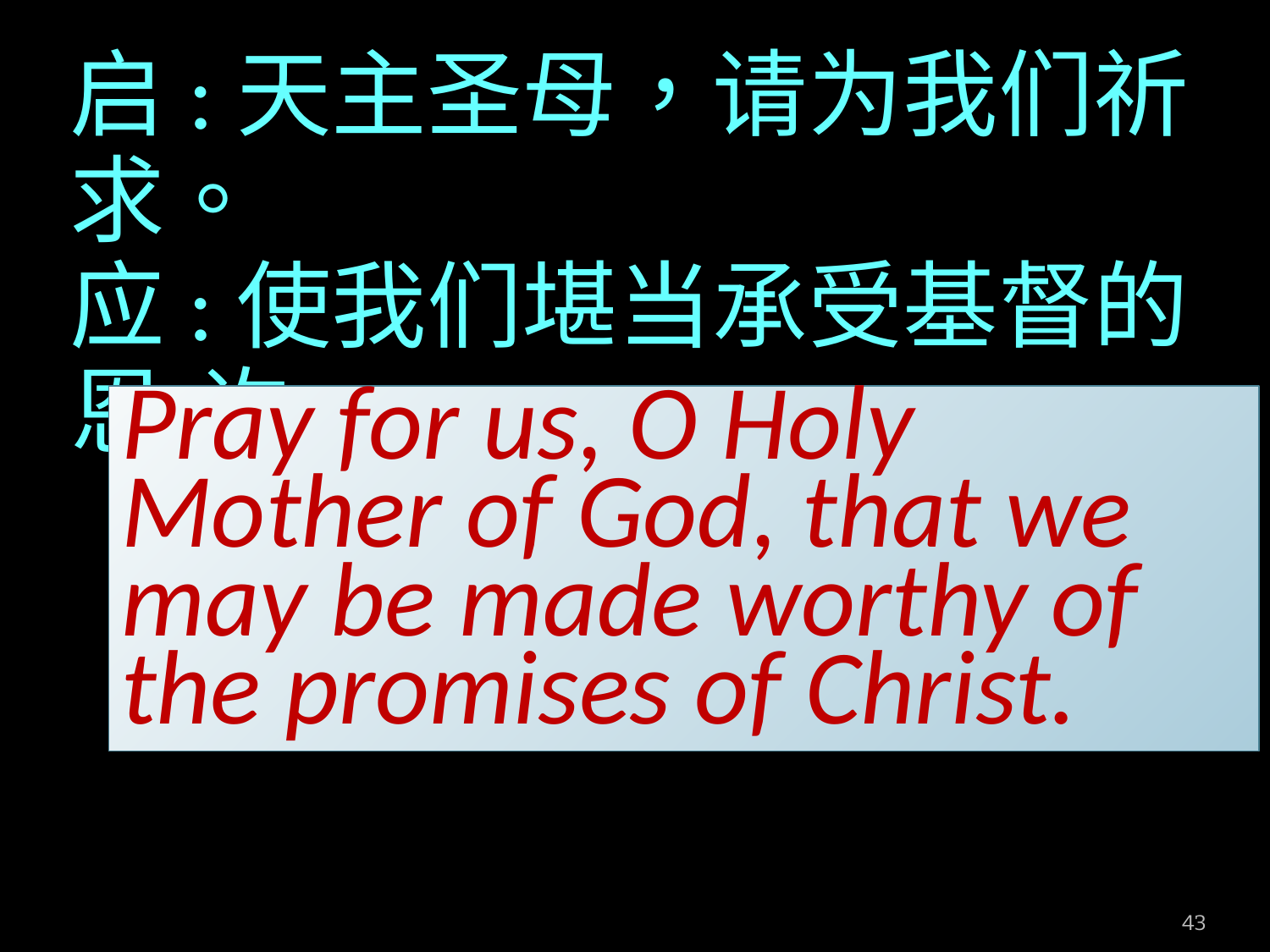

启:天主圣母，请为我们祈求。
应:使我们堪当承受基督的恩 	许。

Pray for us, O Holy Mother of God, that we may be made worthy of the promises of Christ.
43